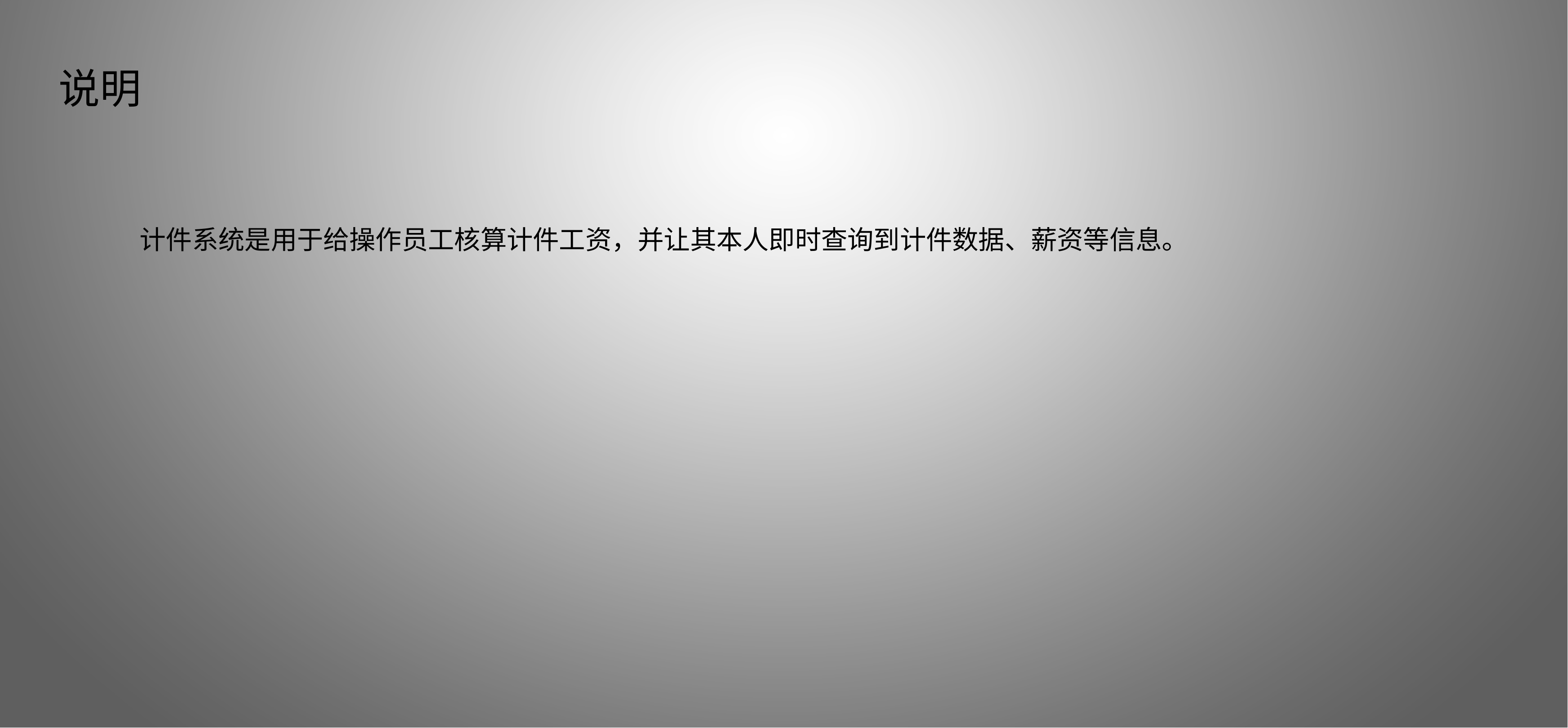

# 说明
计件系统是用于给操作员工核算计件工资，并让其本人即时查询到计件数据、薪资等信息。